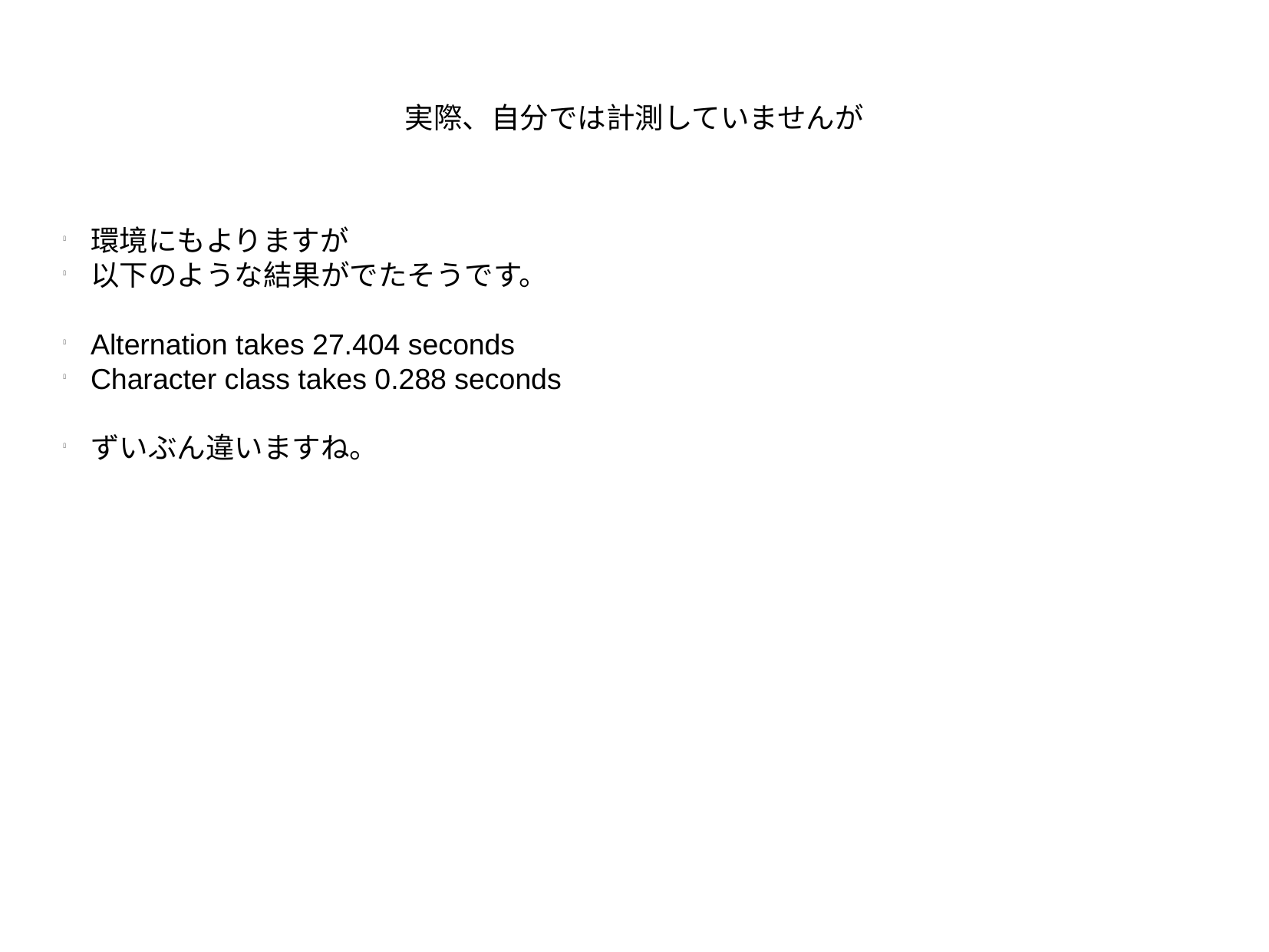

実際、自分では計測していませんが
環境にもよりますが
以下のような結果がでたそうです。

Alternation takes 27.404 seconds
Character class takes 0.288 seconds

ずいぶん違いますね。